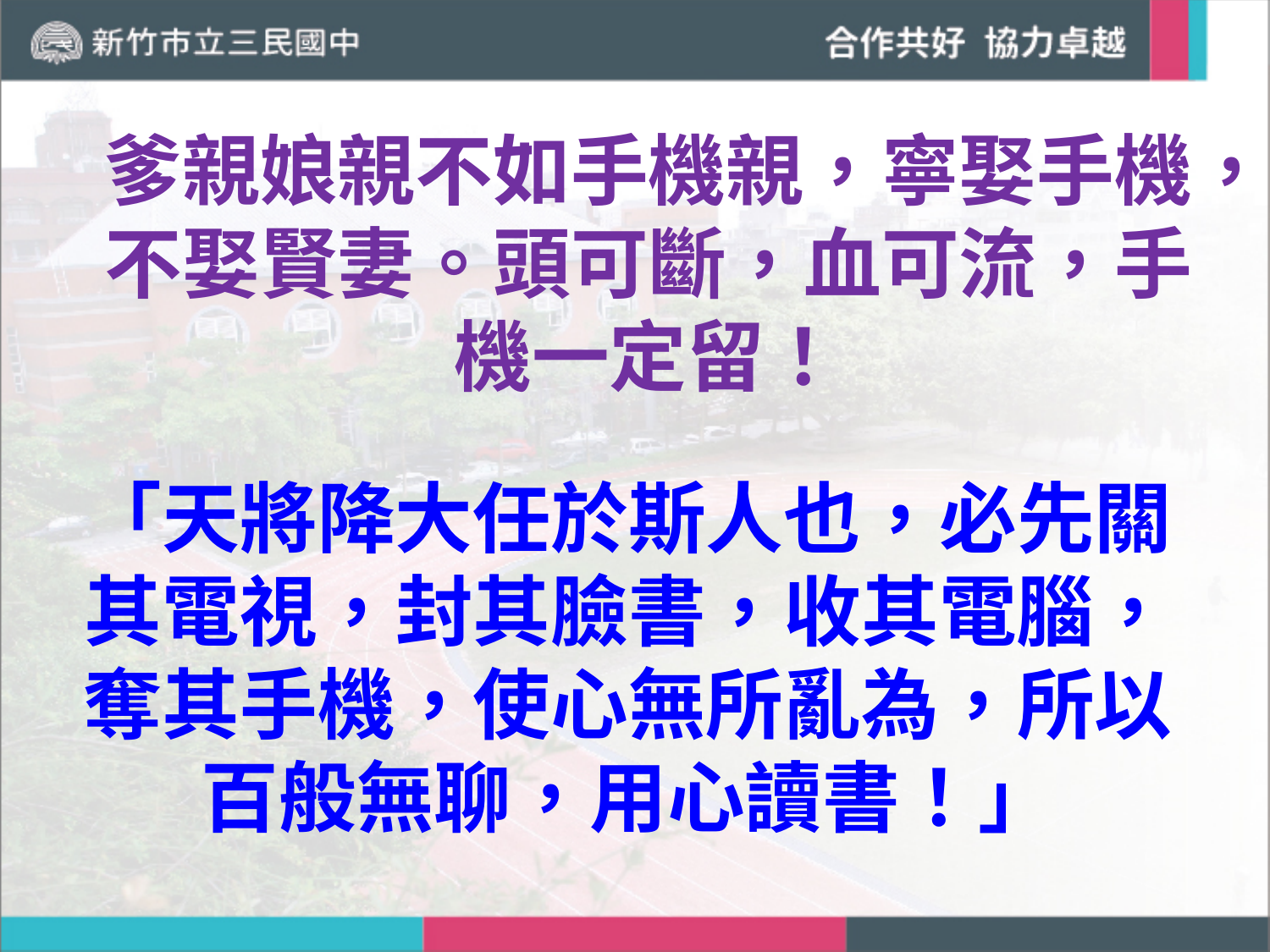

爹親娘親不如手機親，寧娶手機，不娶賢妻。頭可斷，血可流，手機一定留！
# 「天將降大任於斯人也，必先關其電視，封其臉書，收其電腦，奪其手機，使心無所亂為，所以百般無聊，用心讀書！」